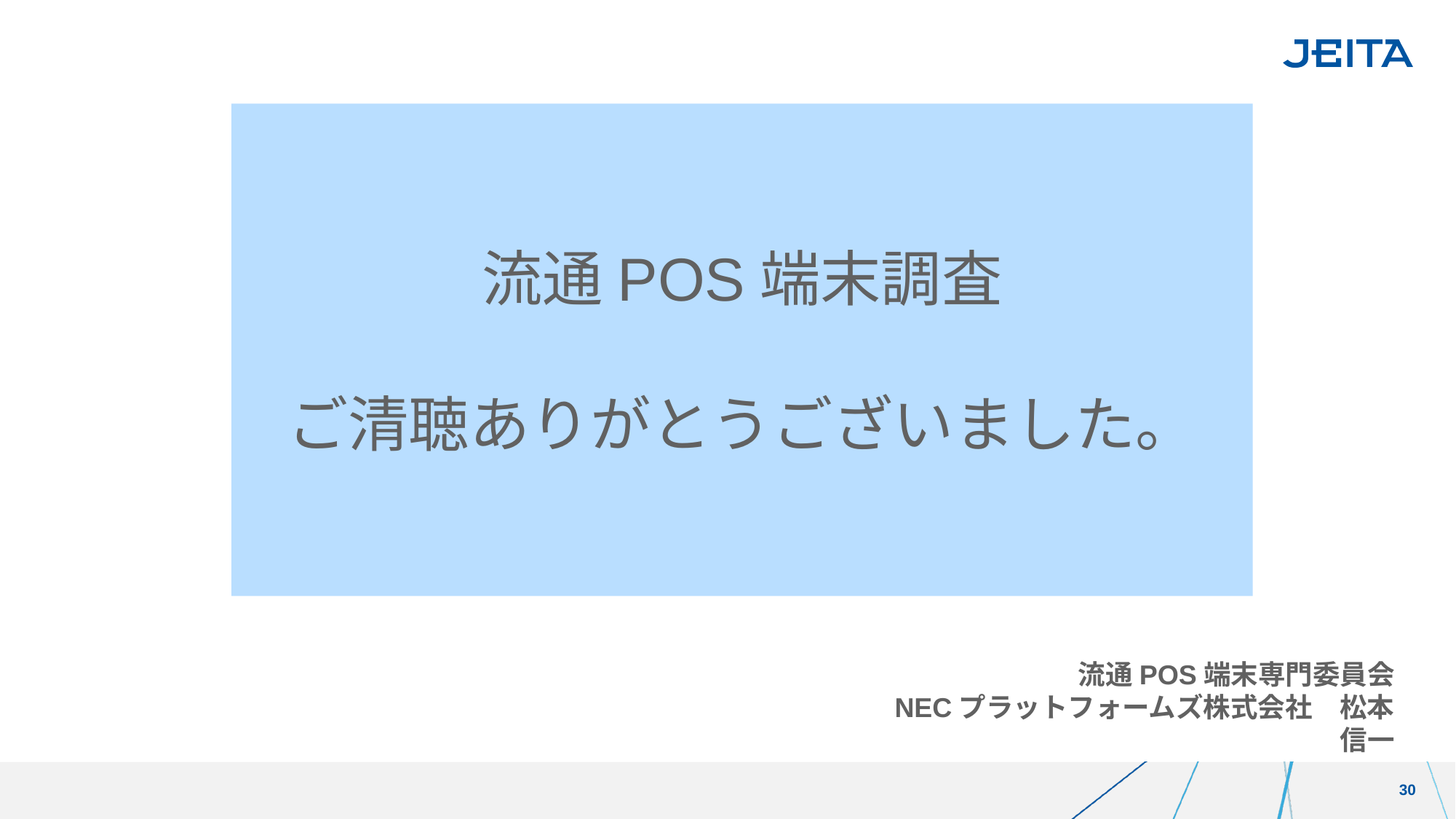

流通POS端末調査
ご清聴ありがとうございました。
流通POS端末専門委員会
NECプラットフォームズ株式会社　松本　信一